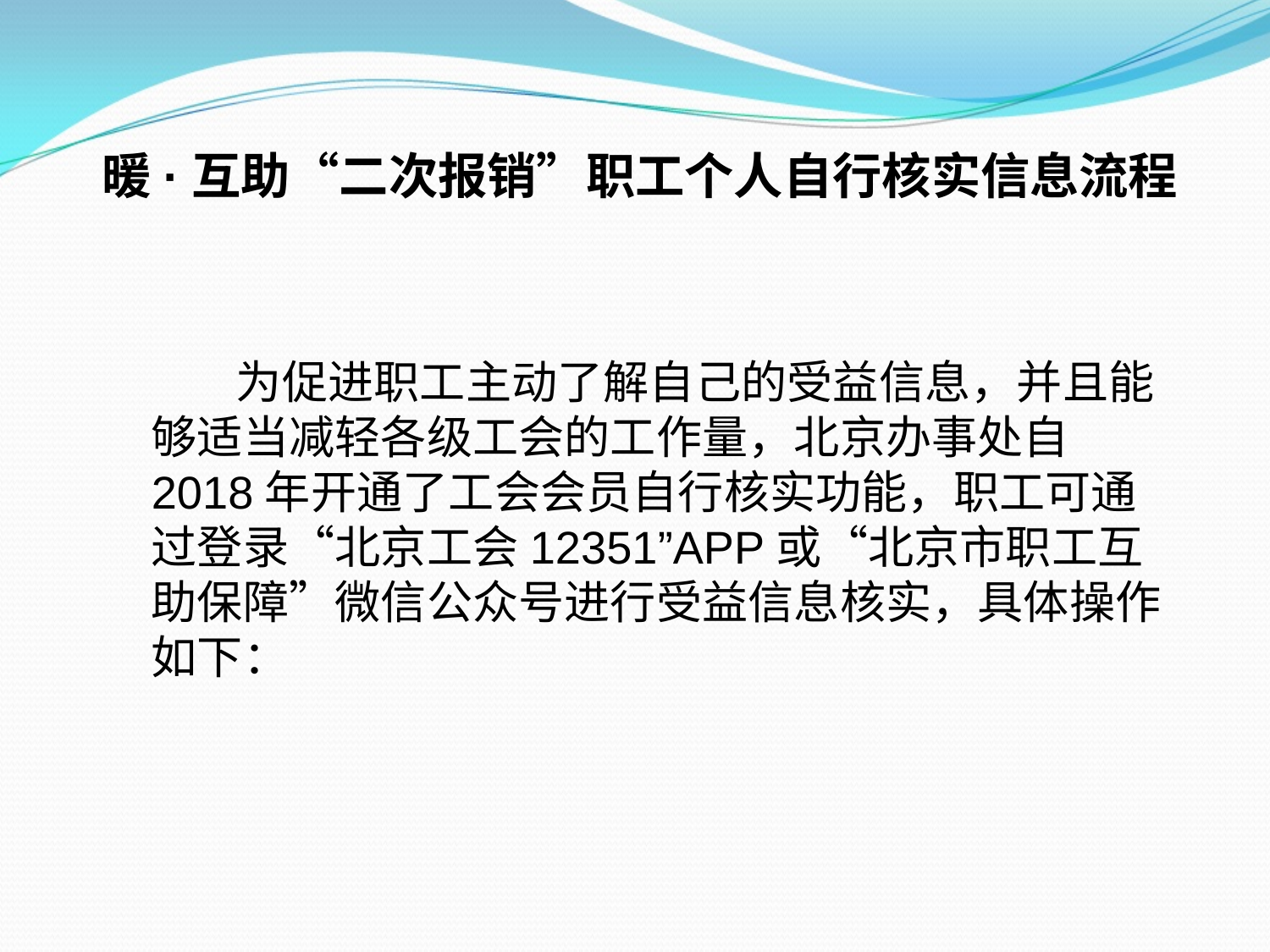

暖·互助“二次报销”职工个人自行核实信息流程
 为促进职工主动了解自己的受益信息，并且能够适当减轻各级工会的工作量，北京办事处自2018年开通了工会会员自行核实功能，职工可通过登录“北京工会12351”APP或“北京市职工互助保障”微信公众号进行受益信息核实，具体操作如下：